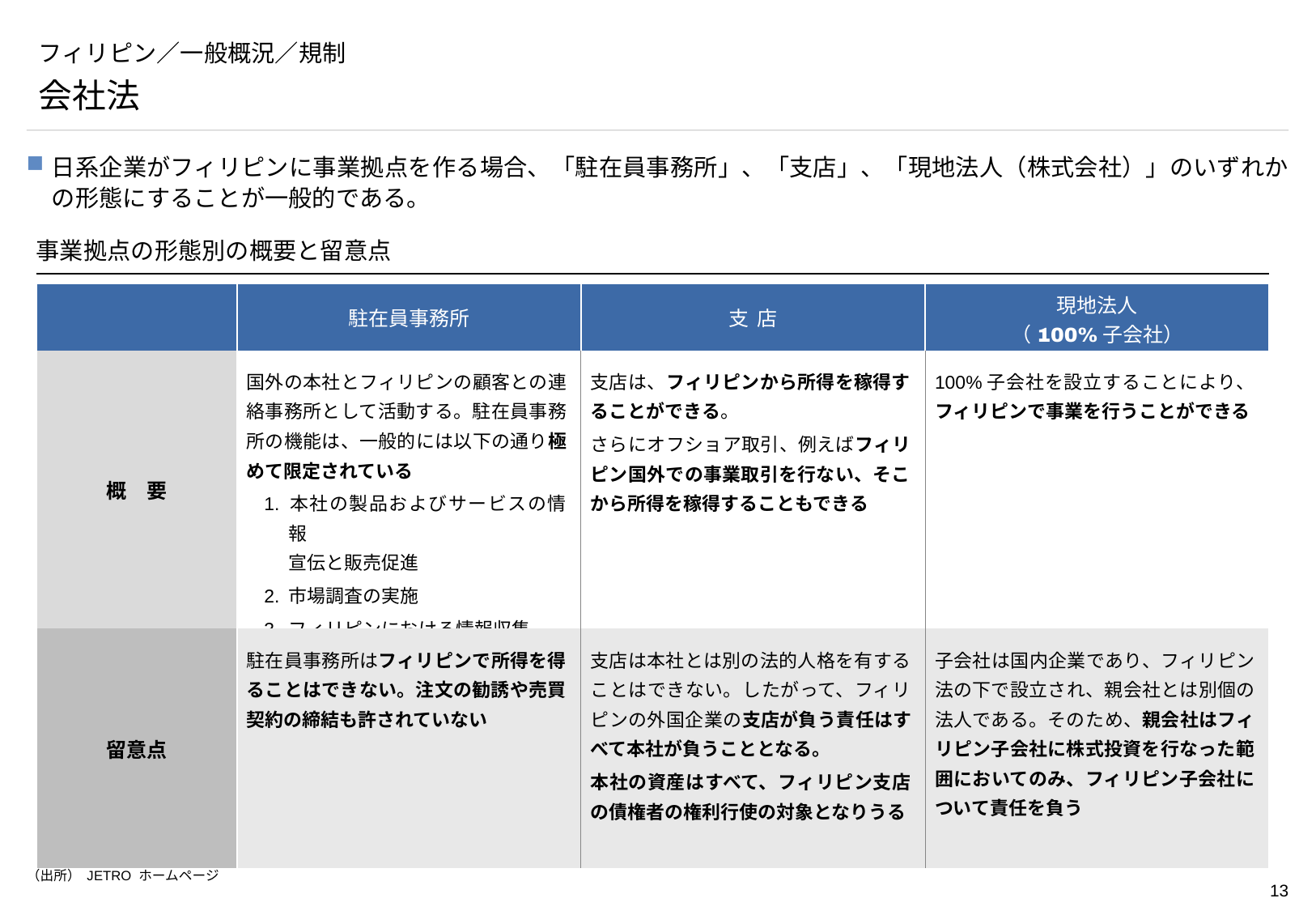

# フィリピン／一般概況／規制
会社法
日系企業がフィリピンに事業拠点を作る場合、「駐在員事務所」、「支店」、「現地法人（株式会社）」のいずれかの形態にすることが一般的である。
事業拠点の形態別の概要と留意点
|  | 駐在員事務所 | 支 店 | 現地法人 （100%子会社） |
| --- | --- | --- | --- |
| 概　要 | 国外の本社とフィリピンの顧客との連絡事務所として活動する。駐在員事務所の機能は、一般的には以下の通り極めて限定されている 1. 本社の製品およびサービスの情報 宣伝と販売促進 2. 市場調査の実施 3. フィリピンにおける情報収集 4. 製品の品質管理 | 支店は、フィリピンから所得を稼得することができる。 さらにオフショア取引、例えばフィリピン国外での事業取引を行ない、そこから所得を稼得することもできる | 100%子会社を設立することにより、フィリピンで事業を行うことができる |
| 留意点 | 駐在員事務所はフィリピンで所得を得ることはできない。注文の勧誘や売買契約の締結も許されていない | 支店は本社とは別の法的人格を有することはできない。したがって、フィリピンの外国企業の支店が負う責任はすべて本社が負うこととなる。 本社の資産はすべて、フィリピン支店の債権者の権利行使の対象となりうる | 子会社は国内企業であり、フィリピン法の下で設立され、親会社とは別個の法人である。そのため、親会社はフィリピン子会社に株式投資を行なった範囲においてのみ、フィリピン子会社について責任を負う |
（出所） JETRO ホームページ